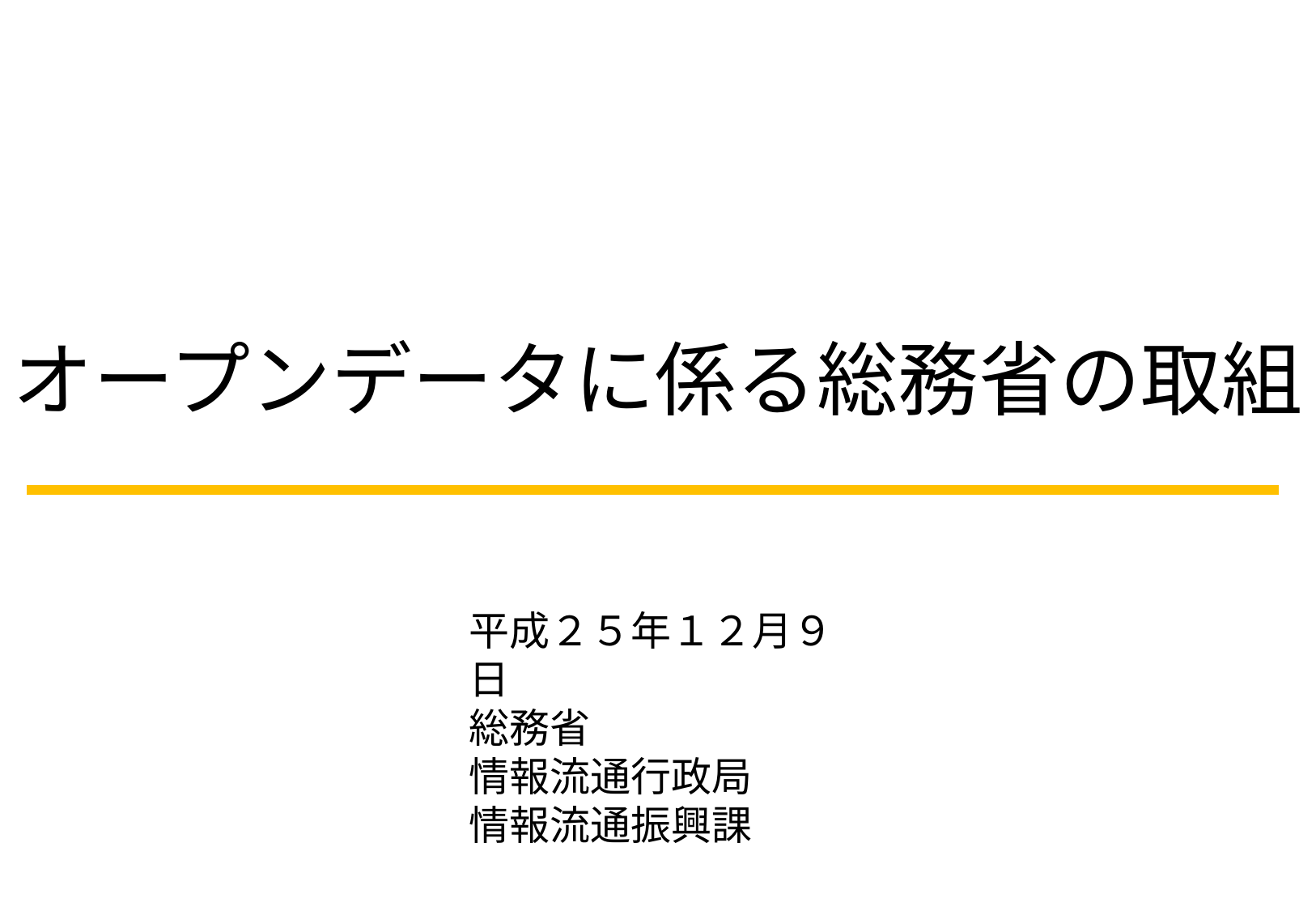

オープンデータに係る総務省の取組
平成２５年１２月９日
総務省
情報流通行政局
情報流通振興課